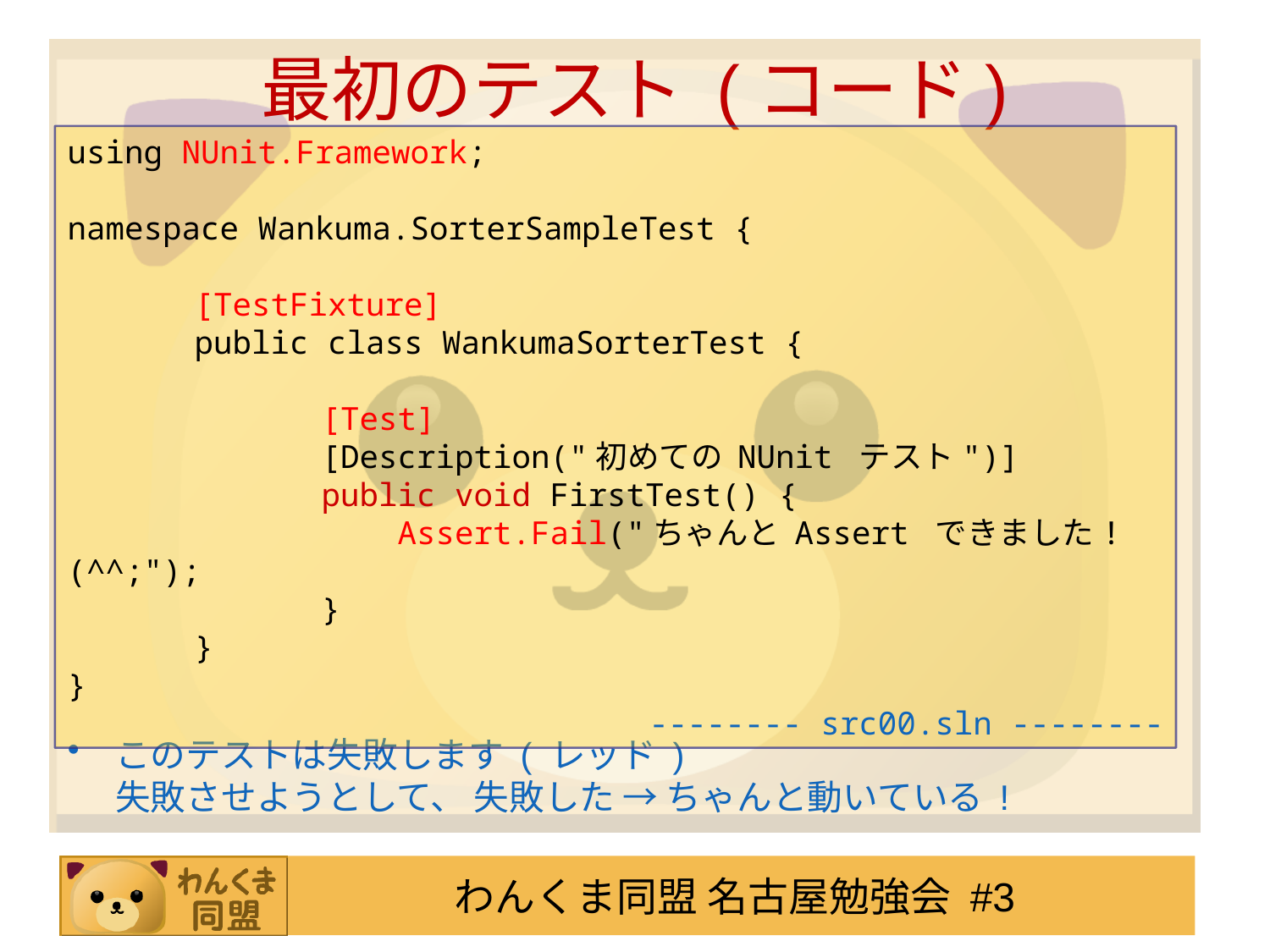

# 最初のテスト (コード)
using NUnit.Framework;

namespace Wankuma.SorterSampleTest {

	[TestFixture]
	public class WankumaSorterTest {

		[Test]
		[Description("初めての NUnit テスト")]
		public void FirstTest() {
		    Assert.Fail("ちゃんと Assert できました! (^^;");
		}
	}
}
-------- src00.sln --------
このテストは失敗します ( レッド )
失敗させようとして、 失敗した → ちゃんと動いている !